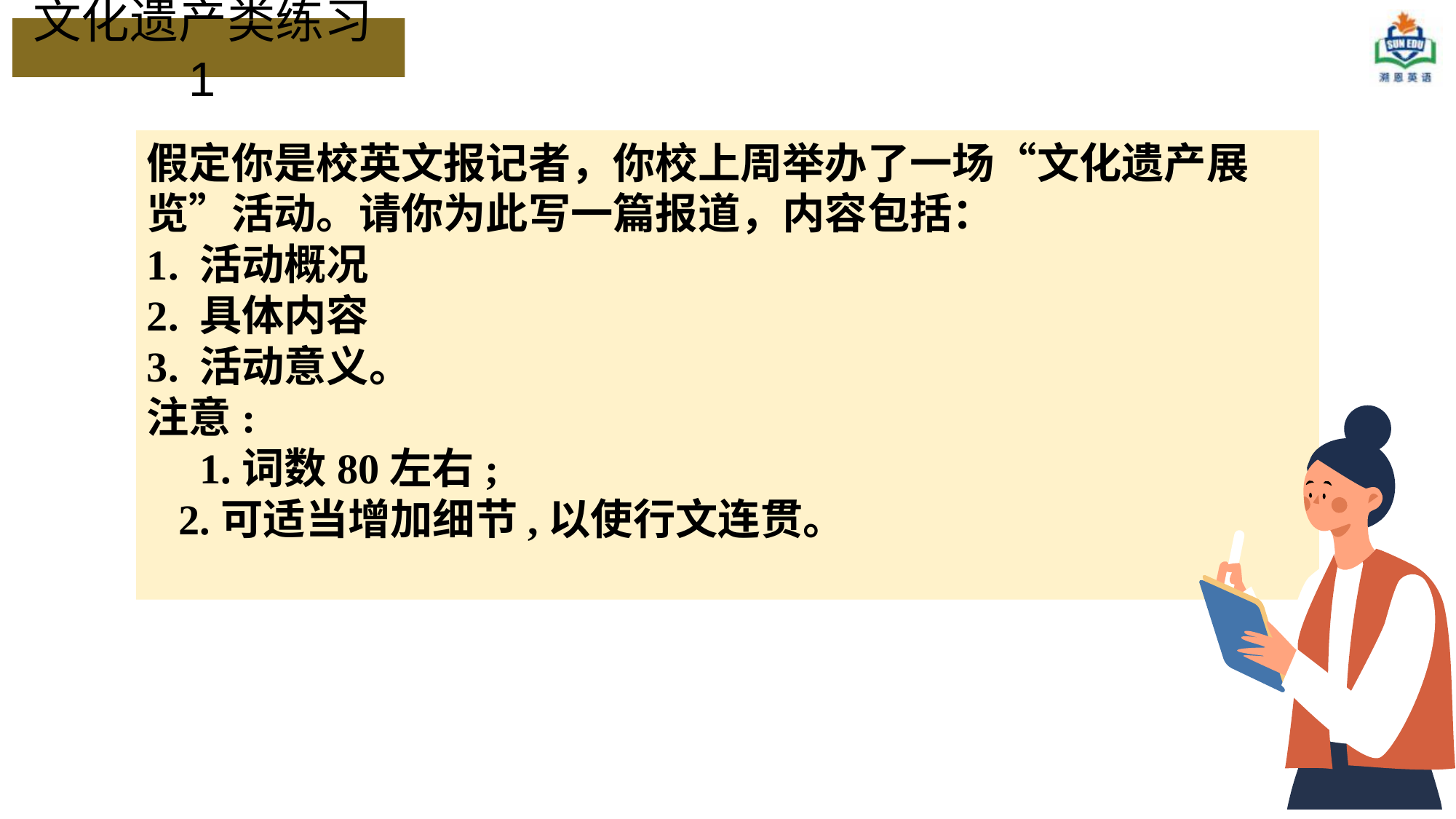

文化遗产类练习1
假定你是校英文报记者，你校上周举办了一场“文化遗产展览”活动。请你为此写一篇报道，内容包括：
1. 活动概况
2. 具体内容
3. 活动意义。
注意:
  1.词数80左右;
2.可适当增加细节,以使行文连贯。